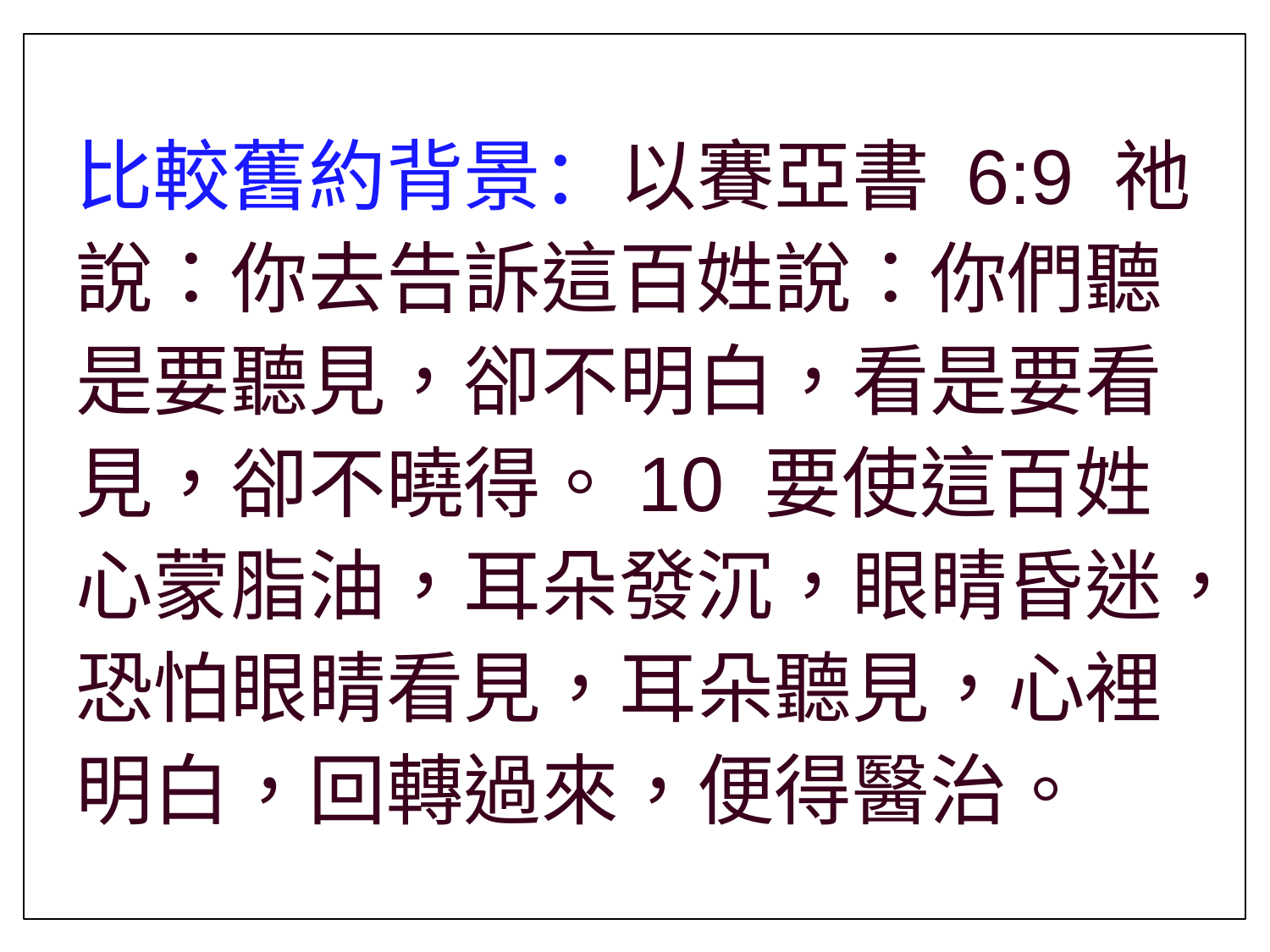

比較舊約背景：以賽亞書 6:9 祂說：你去告訴這百姓說：你們聽是要聽見，卻不明白，看是要看見，卻不曉得。10 要使這百姓心蒙脂油，耳朵發沉，眼睛昏迷，恐怕眼睛看見，耳朵聽見，心裡明白，回轉過來，便得醫治。